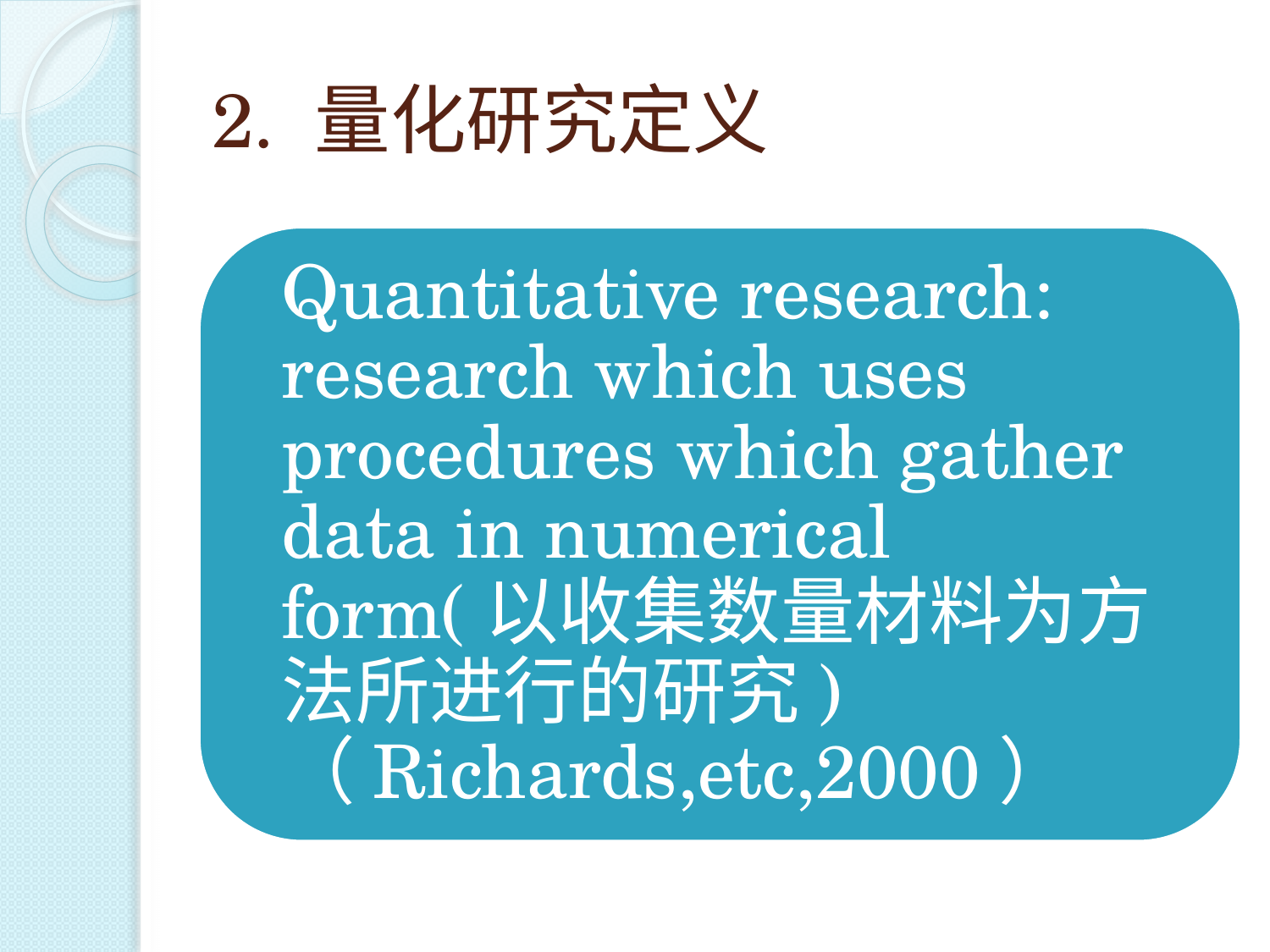

# 2. 量化研究定义
Quantitative research: research which uses procedures which gather data in numerical form(以收集数量材料为方法所进行的研究)（Richards,etc,2000）